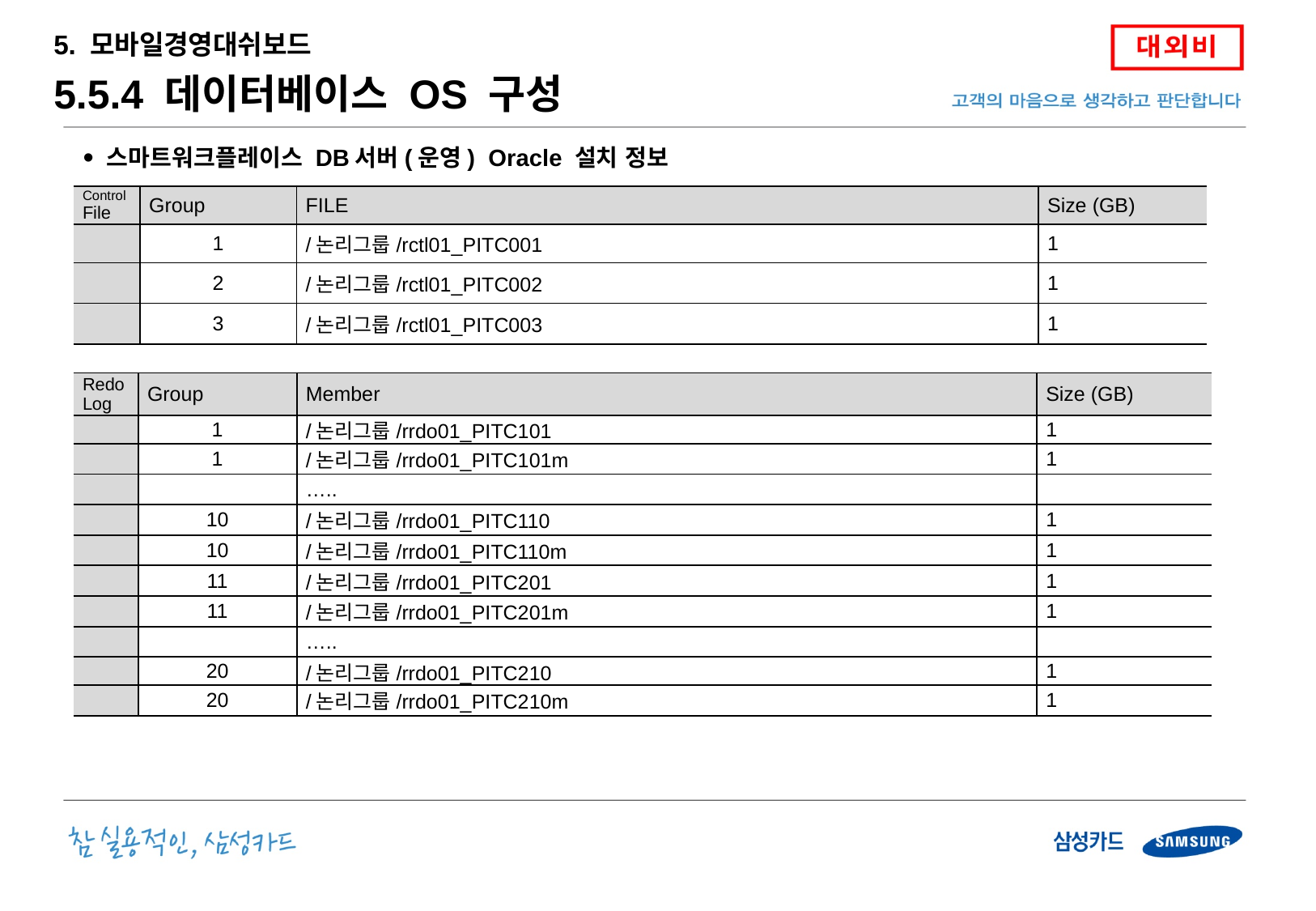

5. 모바일경영대쉬보드
5.5.4 데이터베이스 OS 구성
스마트워크플레이스 DB서버(운영)  Oracle 설치 정보
| Control File | Group | FILE | Size (GB) |
| --- | --- | --- | --- |
|  | 1 | /논리그룹/rctl01\_PITC001 | 1 |
|  | 2 | /논리그룹/rctl01\_PITC002 | 1 |
|  | 3 | /논리그룹/rctl01\_PITC003 | 1 |
| Redo Log | Group | Member | Size (GB) |
| --- | --- | --- | --- |
|  | 1 | /논리그룹/rrdo01\_PITC101 | 1 |
|  | 1 | /논리그룹/rrdo01\_PITC101m | 1 |
|  |  | ….. |  |
|  | 10 | /논리그룹/rrdo01\_PITC110 | 1 |
|  | 10 | /논리그룹/rrdo01\_PITC110m | 1 |
|  | 11 | /논리그룹/rrdo01\_PITC201 | 1 |
|  | 11 | /논리그룹/rrdo01\_PITC201m | 1 |
|  |  | ….. |  |
|  | 20 | /논리그룹/rrdo01\_PITC210 | 1 |
|  | 20 | /논리그룹/rrdo01\_PITC210m | 1 |